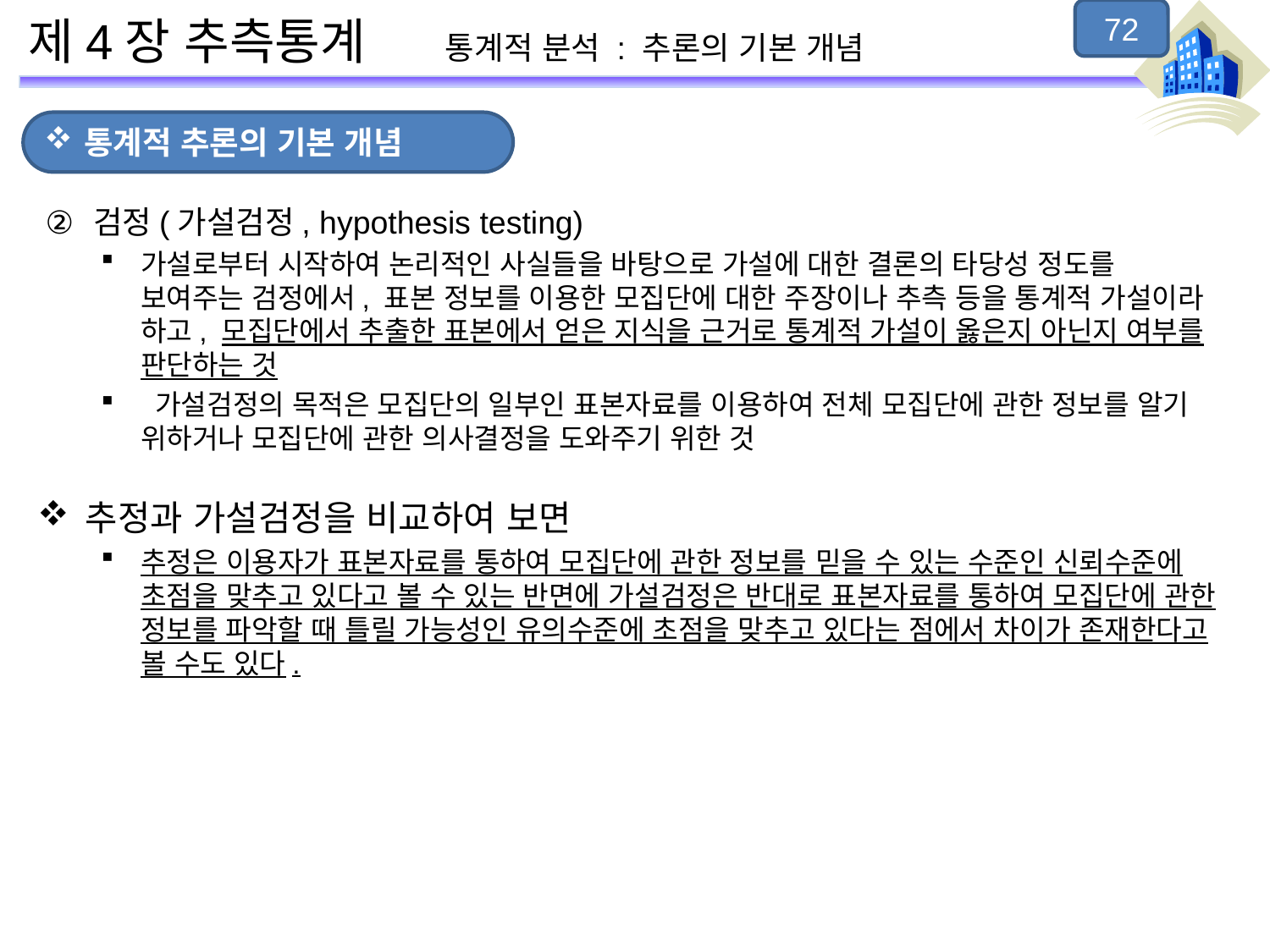

72
# 제4장 추측통계         통계적 분석 : 추론의 기본 개념
통계적 추론의 기본 개념
검정(가설검정, hypothesis testing)
가설로부터 시작하여 논리적인 사실들을 바탕으로 가설에 대한 결론의 타당성 정도를 보여주는 검정에서, 표본 정보를 이용한 모집단에 대한 주장이나 추측 등을 통계적 가설이라 하고, 모집단에서 추출한 표본에서 얻은 지식을 근거로 통계적 가설이 옳은지 아닌지 여부를 판단하는 것
 가설검정의 목적은 모집단의 일부인 표본자료를 이용하여 전체 모집단에 관한 정보를 알기 위하거나 모집단에 관한 의사결정을 도와주기 위한 것

추정과 가설검정을 비교하여 보면
추정은 이용자가 표본자료를 통하여 모집단에 관한 정보를 믿을 수 있는 수준인 신뢰수준에 초점을 맞추고 있다고 볼 수 있는 반면에 가설검정은 반대로 표본자료를 통하여 모집단에 관한 정보를 파악할 때 틀릴 가능성인 유의수준에 초점을 맞추고 있다는 점에서 차이가 존재한다고 볼 수도 있다.